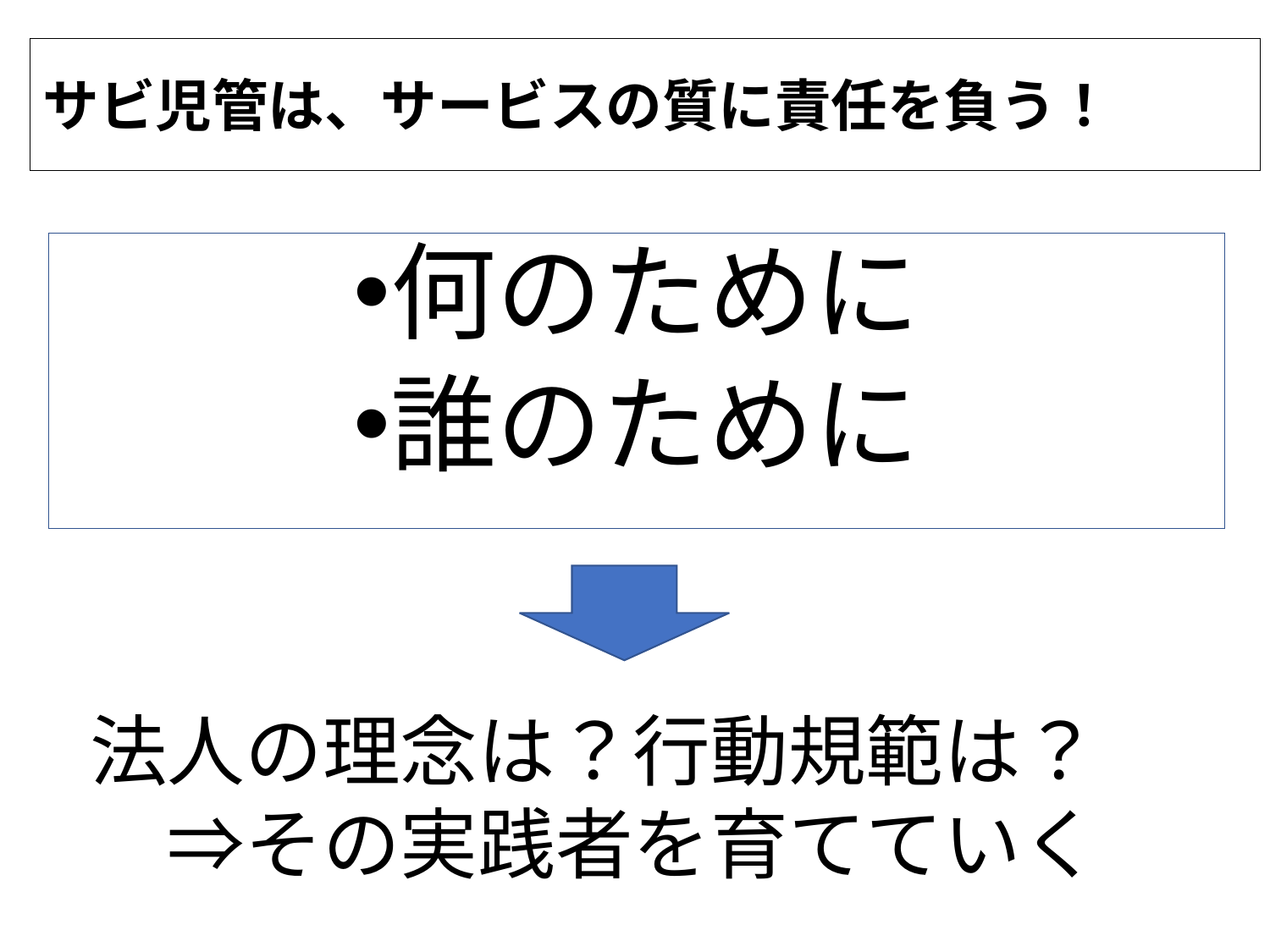

# サビ児管は、サービスの質に責任を負う！
何のために
誰のために

法人の理念は？行動規範は？
　⇒その実践者を育てていく